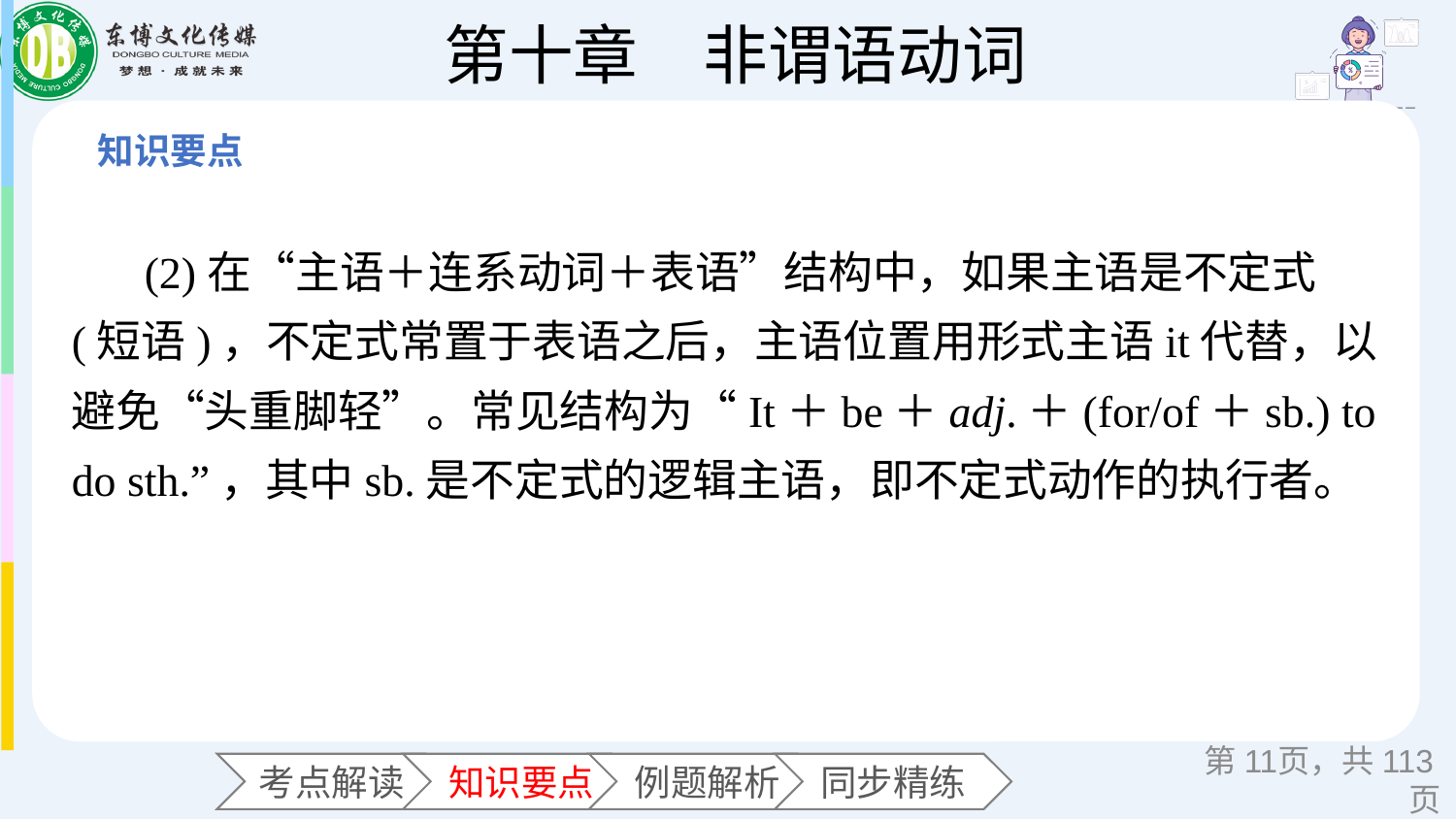

(2)在“主语＋连系动词＋表语”结构中，如果主语是不定式(短语)，不定式常置于表语之后，主语位置用形式主语it代替，以避免“头重脚轻”。常见结构为“It＋be＋adj.＋(for/of＋sb.) to do sth.”，其中sb.是不定式的逻辑主语，即不定式动作的执行者。
第11页，共113页